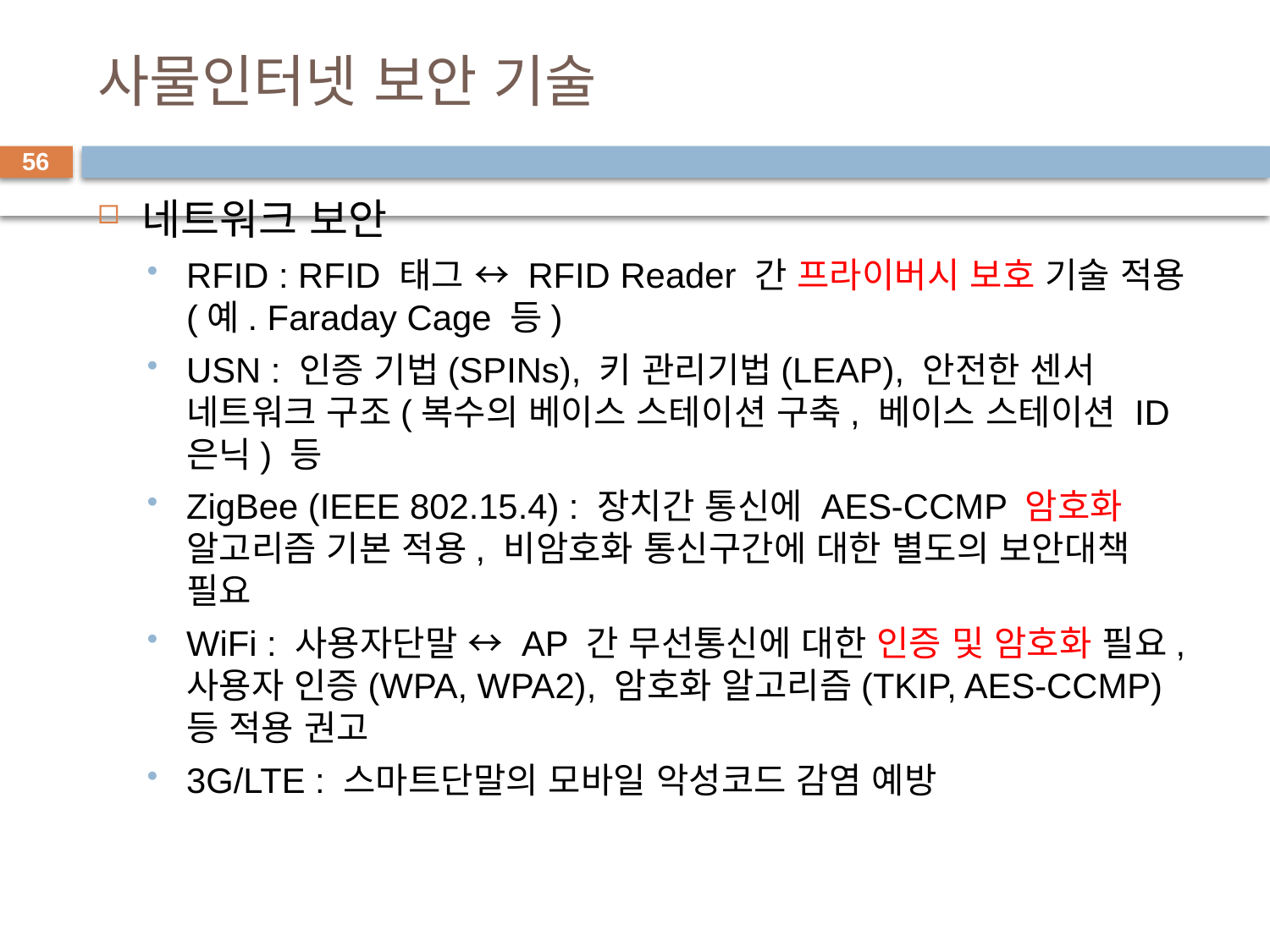

# 사물인터넷 보안 기술
56
네트워크 보안
RFID : RFID 태그 ↔ RFID Reader 간 프라이버시 보호 기술 적용 (예. Faraday Cage 등)
USN : 인증 기법(SPINs), 키 관리기법(LEAP), 안전한 센서 네트워크 구조(복수의 베이스 스테이션 구축, 베이스 스테이션 ID 은닉) 등
ZigBee (IEEE 802.15.4) : 장치간 통신에 AES-CCMP 암호화 알고리즘 기본 적용, 비암호화 통신구간에 대한 별도의 보안대책 필요
WiFi : 사용자단말 ↔ AP 간 무선통신에 대한 인증 및 암호화 필요, 사용자 인증(WPA, WPA2), 암호화 알고리즘(TKIP, AES-CCMP) 등 적용 권고
3G/LTE : 스마트단말의 모바일 악성코드 감염 예방